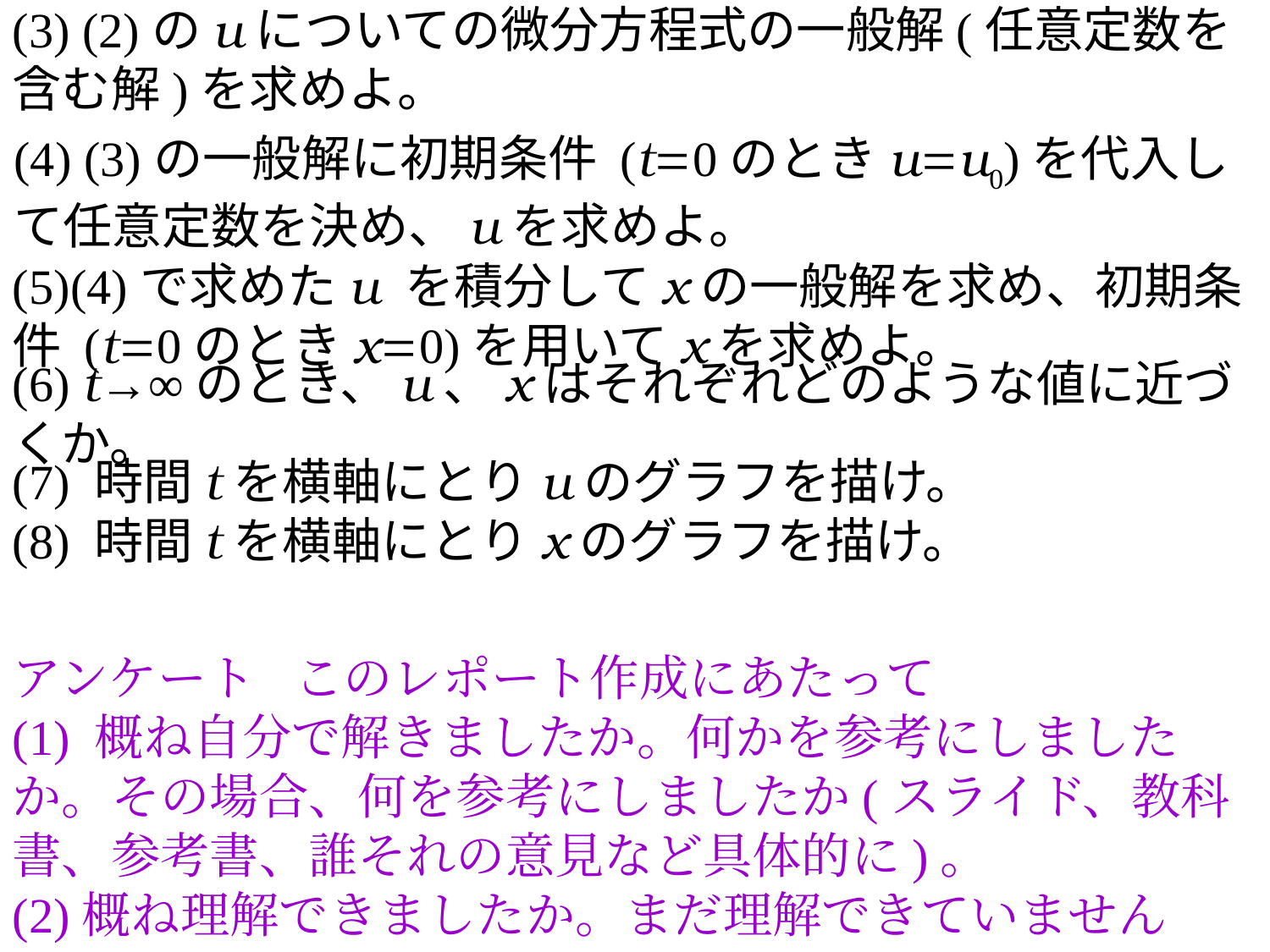

(3) (2)のuについての微分方程式の一般解(任意定数を含む解)を求めよ。
(4) (3)の一般解に初期条件 (t=0のときu=u0)を代入して任意定数を決め、uを求めよ。
(5)(4)で求めたu を積分してxの一般解を求め、初期条件 (t=0のときx=0)を用いてxを求めよ。
(6) t→∞のとき、u、xはそれぞれどのような値に近づくか。
(7) 時間tを横軸にとりuのグラフを描け。
(8) 時間tを横軸にとりxのグラフを描け。
アンケート   このレポート作成にあたって
(1) 概ね自分で解きましたか。何かを参考にしましたか。その場合、何を参考にしましたか(スライド、教科書、参考書、誰それの意見など具体的に)。
(2)概ね理解できましたか。まだ理解できていませんか。